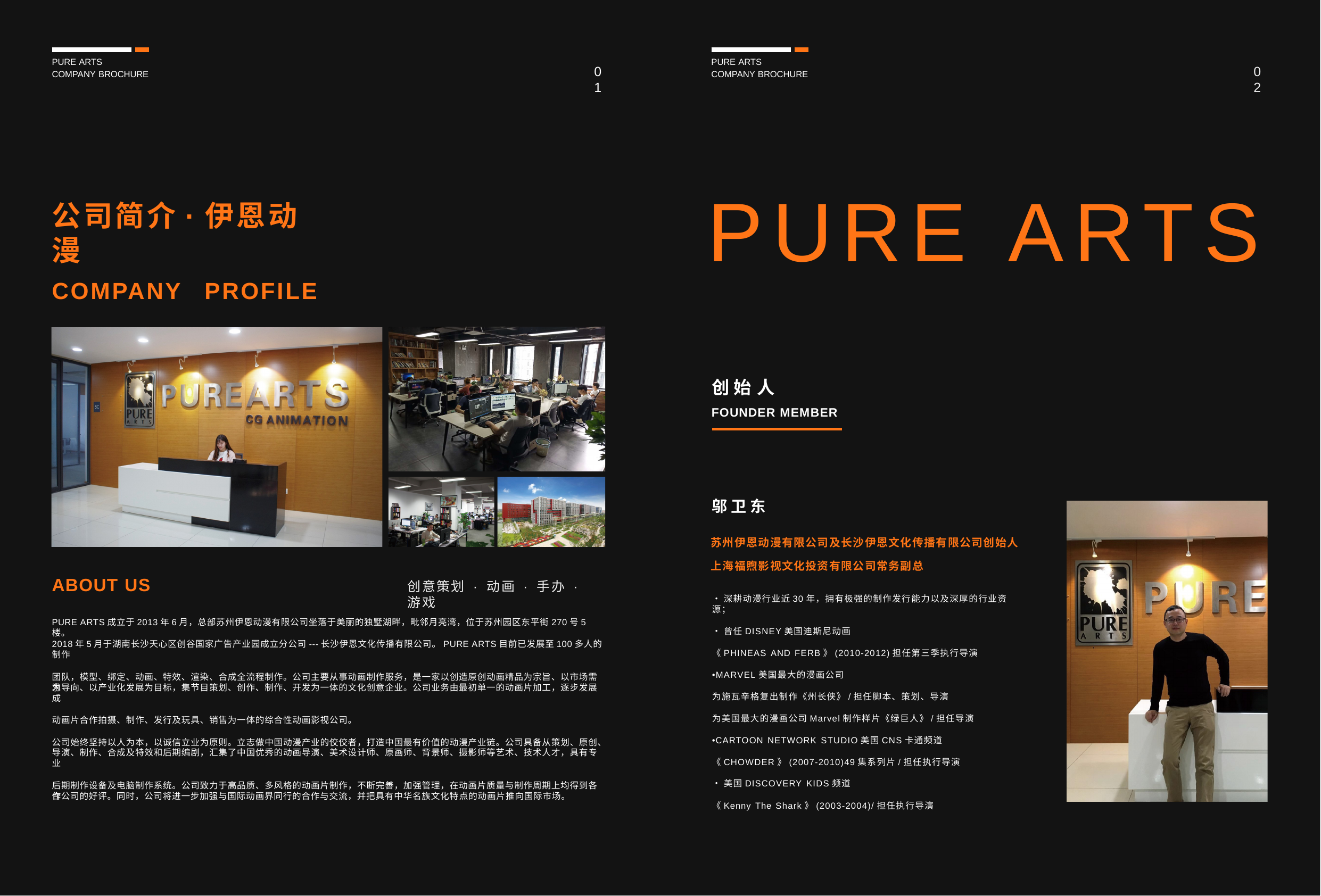

PURE ARTS
COMPANY BROCHURE
PURE ARTS
COMPANY BROCHURE
01
02
PURE ARTS
公司简介·伊恩动漫
COMPANY	PROFILE

创 始 人
FOUNDER MEMBER

邬 卫 东
苏州伊恩动漫有限公司及长沙伊恩文化传播有限公司创始人 上海福煦影视文化投资有限公司常务副总

ABOUT US
创意策划 · 动画 · 手办 · 游戏
•深耕动漫行业近30年，拥有极强的制作发行能力以及深厚的行业资源；

•曾任DISNEY美国迪斯尼动画

《PHINEAS AND FERB》(2010-2012)担任第三季执行导演

•MARVEL美国最大的漫画公司

为施瓦辛格复出制作《州长侠》/担任脚本、策划、导演

为美国最大的漫画公司Marvel制作样片《绿巨人》/担任导演

•CARTOON NETWORK STUDIO美国CNS卡通频道

《CHOWDER》(2007-2010)49集系列片/担任执行导演

•美国DISCOVERY KIDS频道

《Kenny The Shark》(2003-2004)/担任执行导演
PURE ARTS成立于2013年6月，总部苏州伊恩动漫有限公司坐落于美丽的独墅湖畔，毗邻月亮湾，位于苏州园区东平街270号5楼。
2018年5月于湖南长沙天心区创谷国家广告产业园成立分公司---长沙伊恩文化传播有限公司。PURE ARTS目前已发展至100多人的制作

团队，模型、绑定、动画、特效、渲染、合成全流程制作。公司主要从事动画制作服务，是一家以创造原创动画精品为宗旨、以市场需求
为导向、以产业化发展为目标，集节目策划、创作、制作、开发为一体的文化创意企业。公司业务由最初单一的动画片加工，逐步发展成

动画片合作拍摄、制作、发行及玩具、销售为一体的综合性动画影视公司。

公司始终坚持以人为本，以诚信立业为原则。立志做中国动漫产业的佼佼者，打造中国最有价值的动漫产业链。公司具备从策划、原创、
导演、制作、合成及特效和后期编剧，汇集了中国优秀的动画导演、美术设计师、原画师、背景师、摄影师等艺术、技术人才，具有专业

后期制作设备及电脑制作系统。公司致力于高品质、多风格的动画片制作，不断完善，加强管理，在动画片质量与制作周期上均得到各合
作公司的好评。同时，公司将进一步加强与国际动画界同行的合作与交流，并把具有中华名族文化特点的动画片推向国际市场。